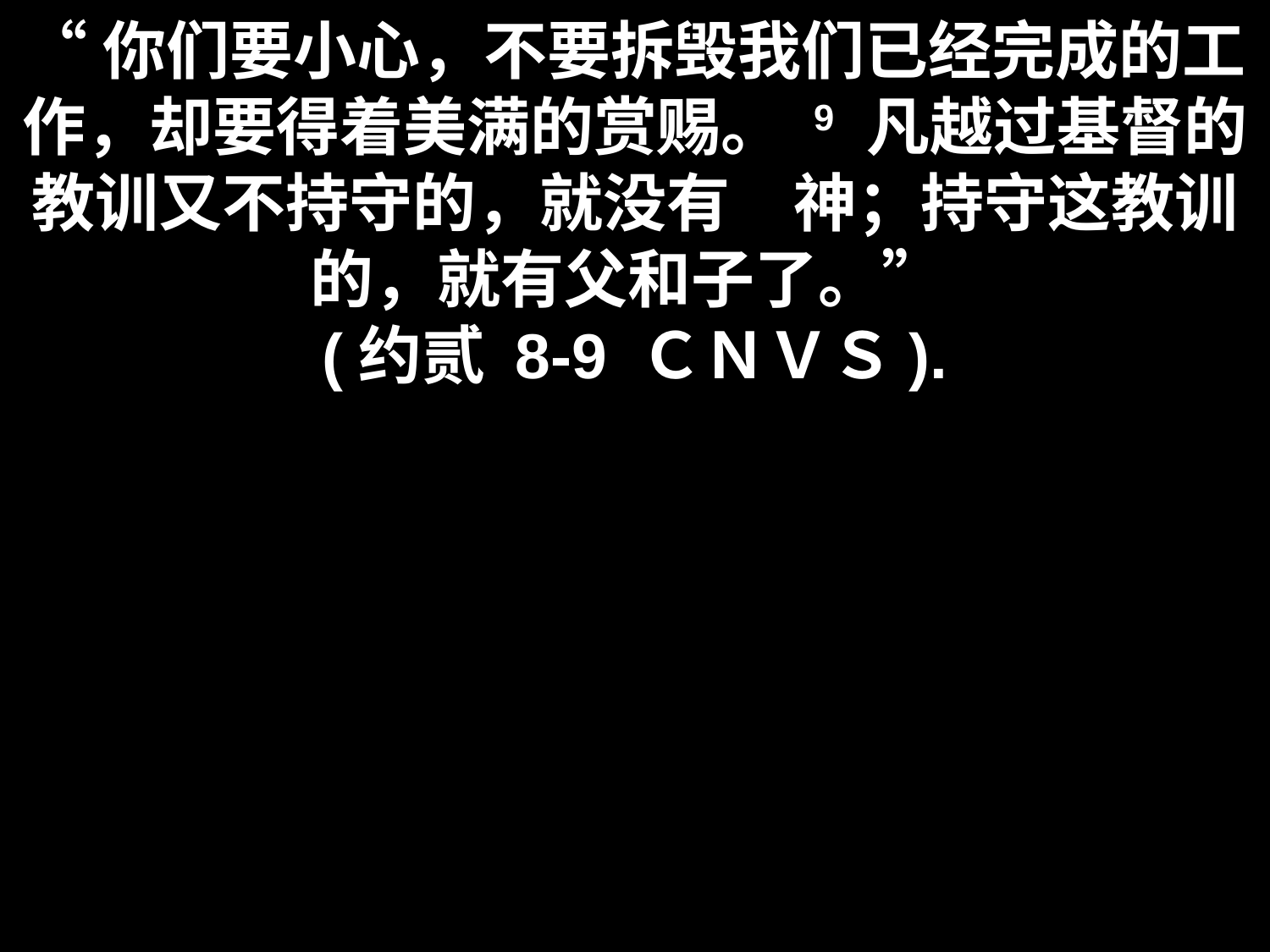

# “你们要小心，不要拆毁我们已经完成的工作，却要得着美满的赏赐。 9 凡越过基督的教训又不持守的，就没有　神；持守这教训的，就有父和子了。” (约贰 8-9 ＣＮＶＳ).